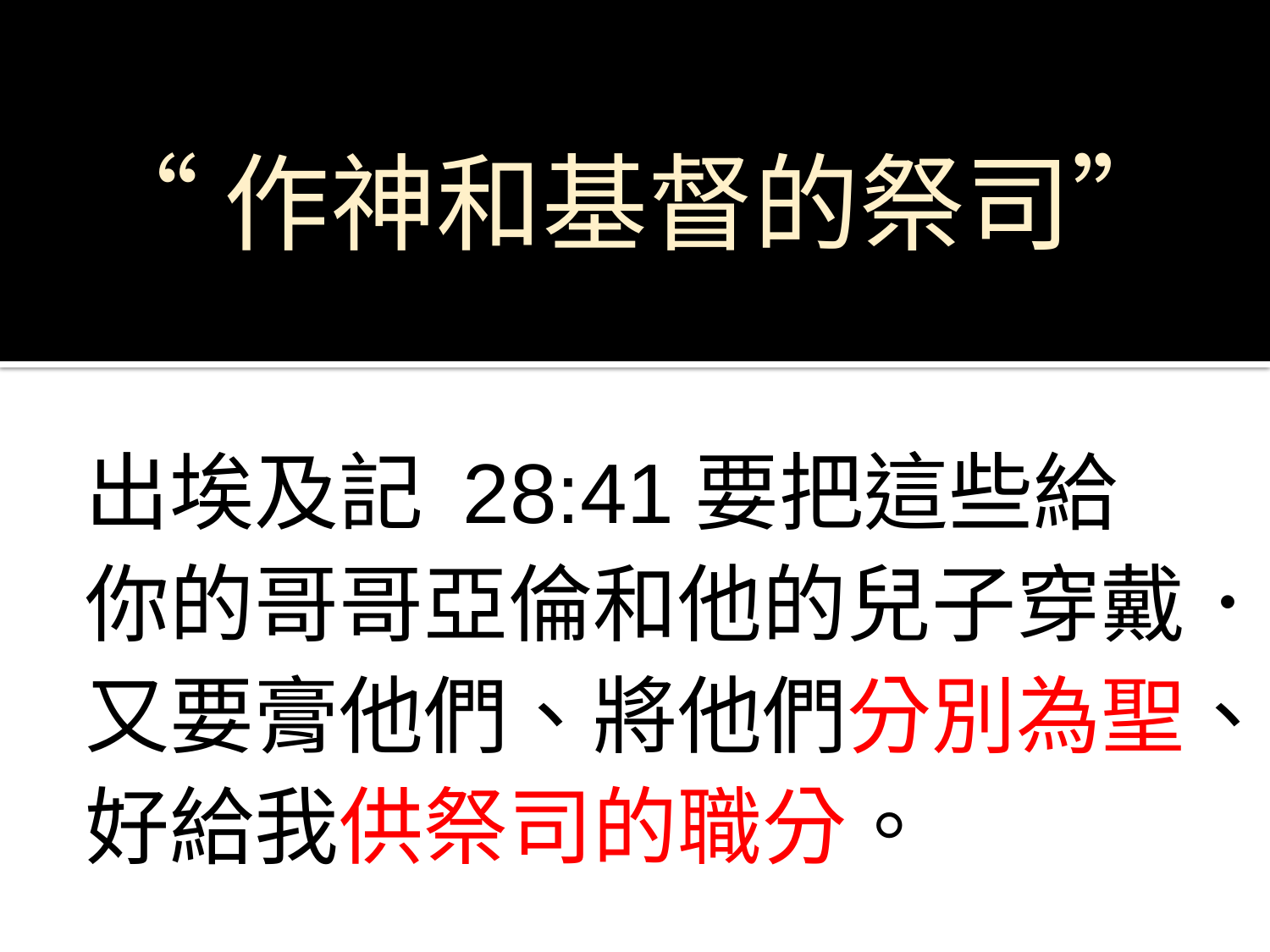

# “作神和基督的祭司”
出埃及記 28:41要把這些給你的哥哥亞倫和他的兒子穿戴．又要膏他們、將他們分別為聖、好給我供祭司的職分。